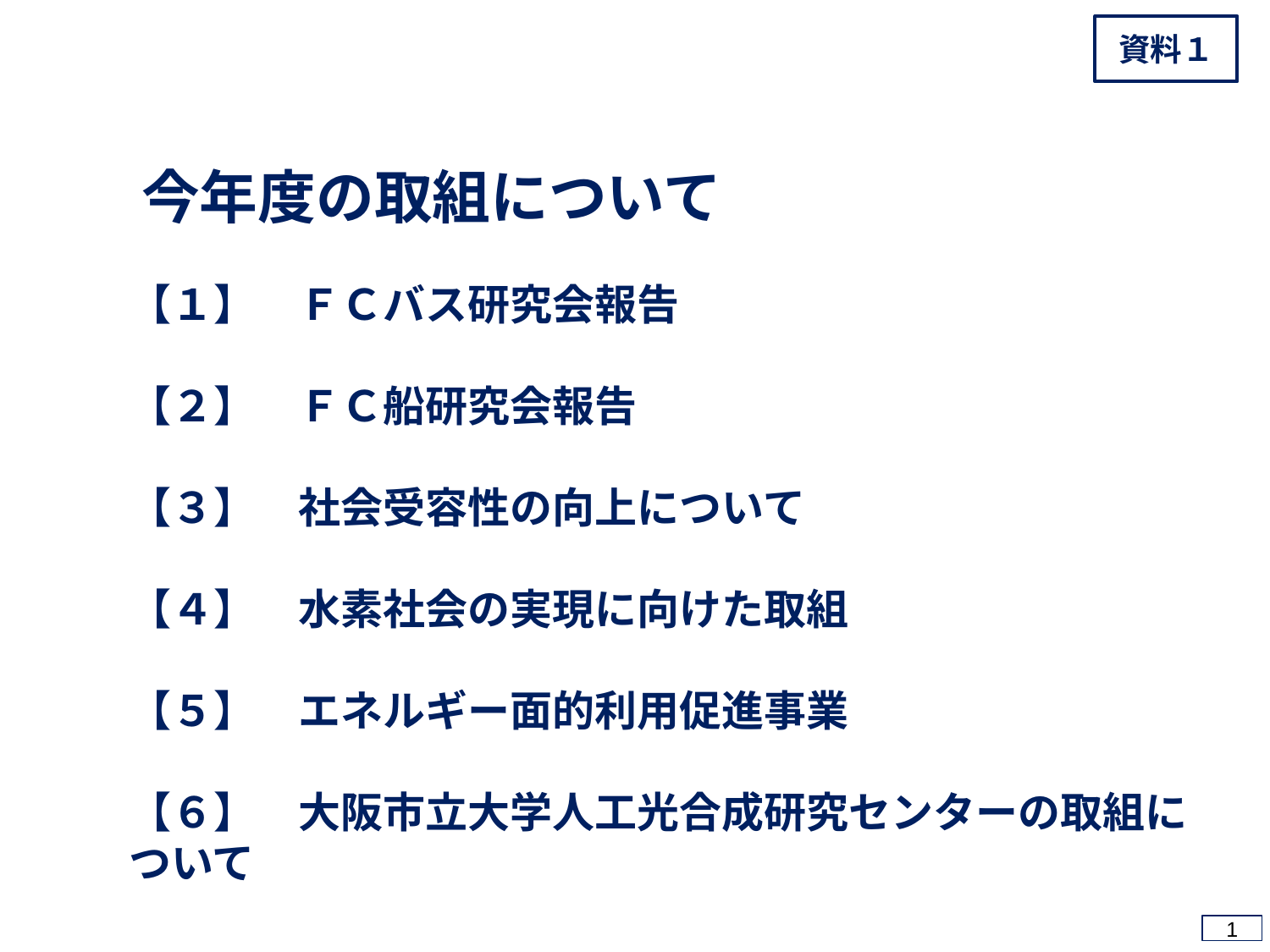

資料１
今年度の取組について
【１】　ＦＣバス研究会報告

【２】　ＦＣ船研究会報告

【３】　社会受容性の向上について

【４】　水素社会の実現に向けた取組

【５】　エネルギー面的利用促進事業

【６】　大阪市立大学人工光合成研究センターの取組について
1